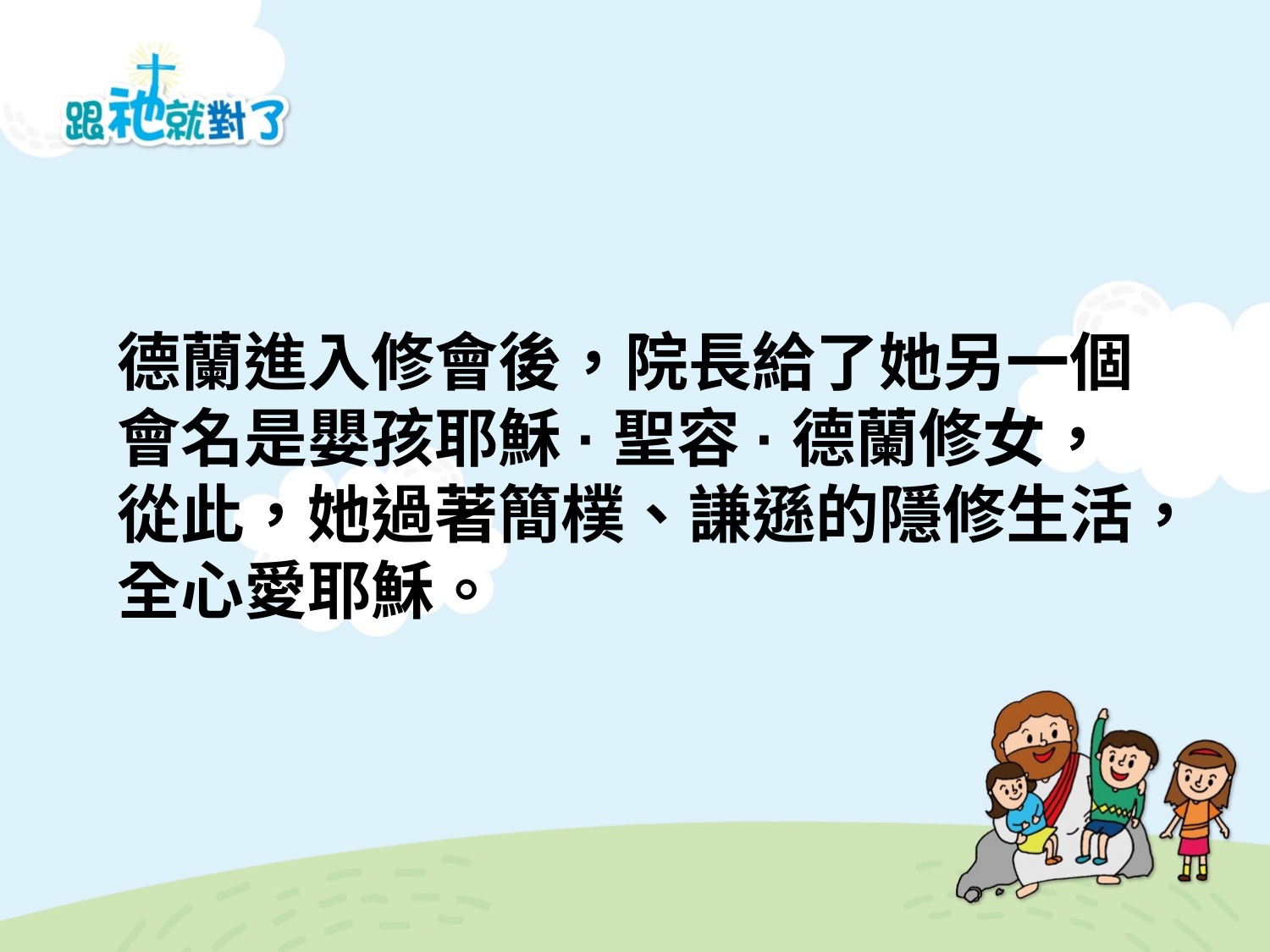

德蘭進入修會後，院長給了她另一個會名是嬰孩耶穌·聖容·德蘭修女，從此，她過著簡樸、謙遜的隱修生活，全心愛耶穌。